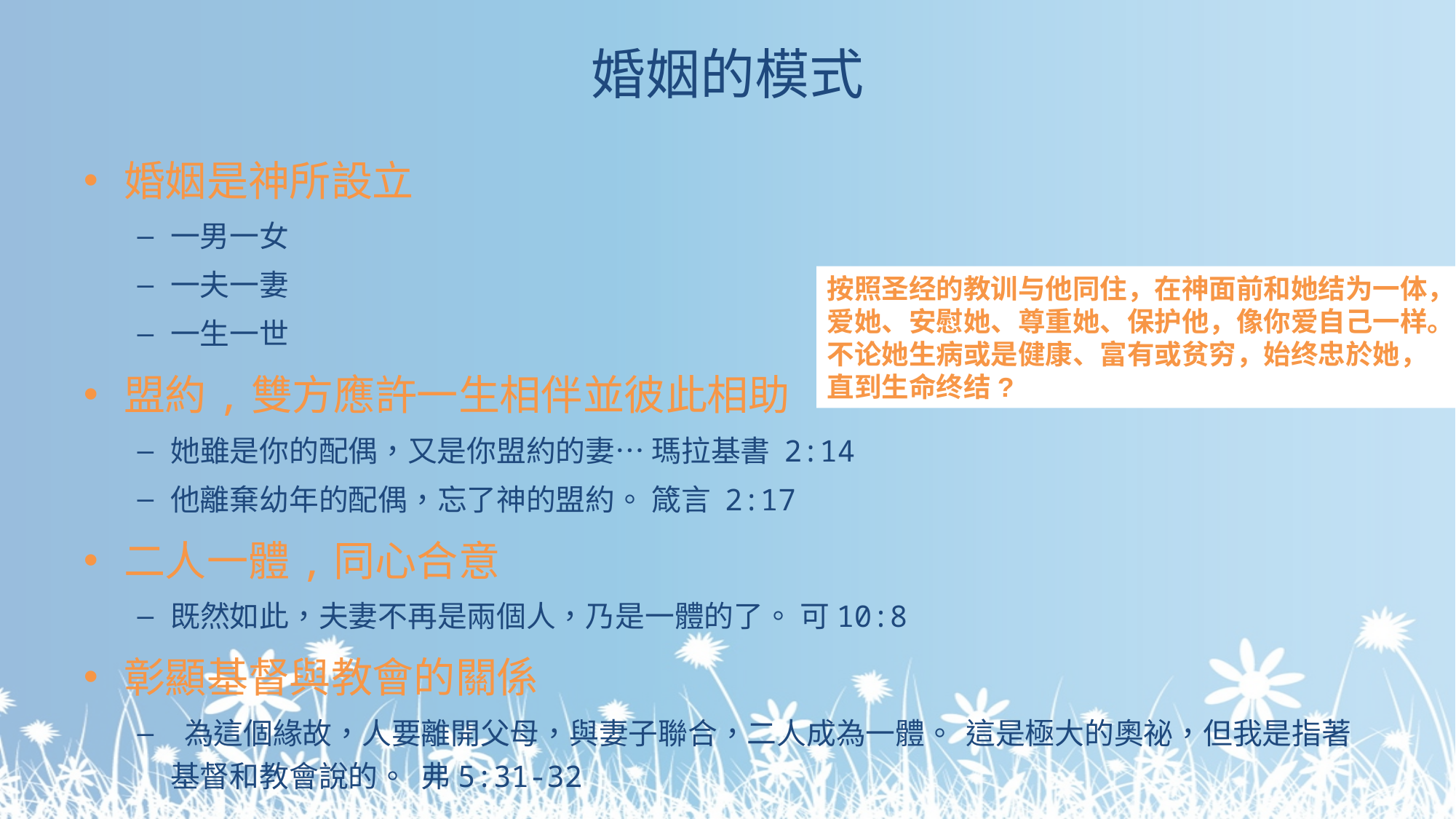

# 婚姻的模式
婚姻是神所設立
一男一女
一夫一妻
一生一世
盟約,雙方應許一生相伴並彼此相助
她雖是你的配偶，又是你盟約的妻… 瑪拉基書 2:14
他離棄幼年的配偶，忘了神的盟約。 箴言 2:17
二人一體,同心合意
既然如此，夫妻不再是兩個人，乃是一體的了。 可10:8
彰顯基督與教會的關係
 為這個緣故，人要離開父母，與妻子聯合，二人成為一體。  這是極大的奧祕，但我是指著基督和教會說的。  弗5:31-32
按照圣经的教训与他同住，在神面前和她结为一体，爱她、安慰她、尊重她、保护他，像你爱自己一样。不论她生病或是健康、富有或贫穷，始终忠於她，直到生命终结?